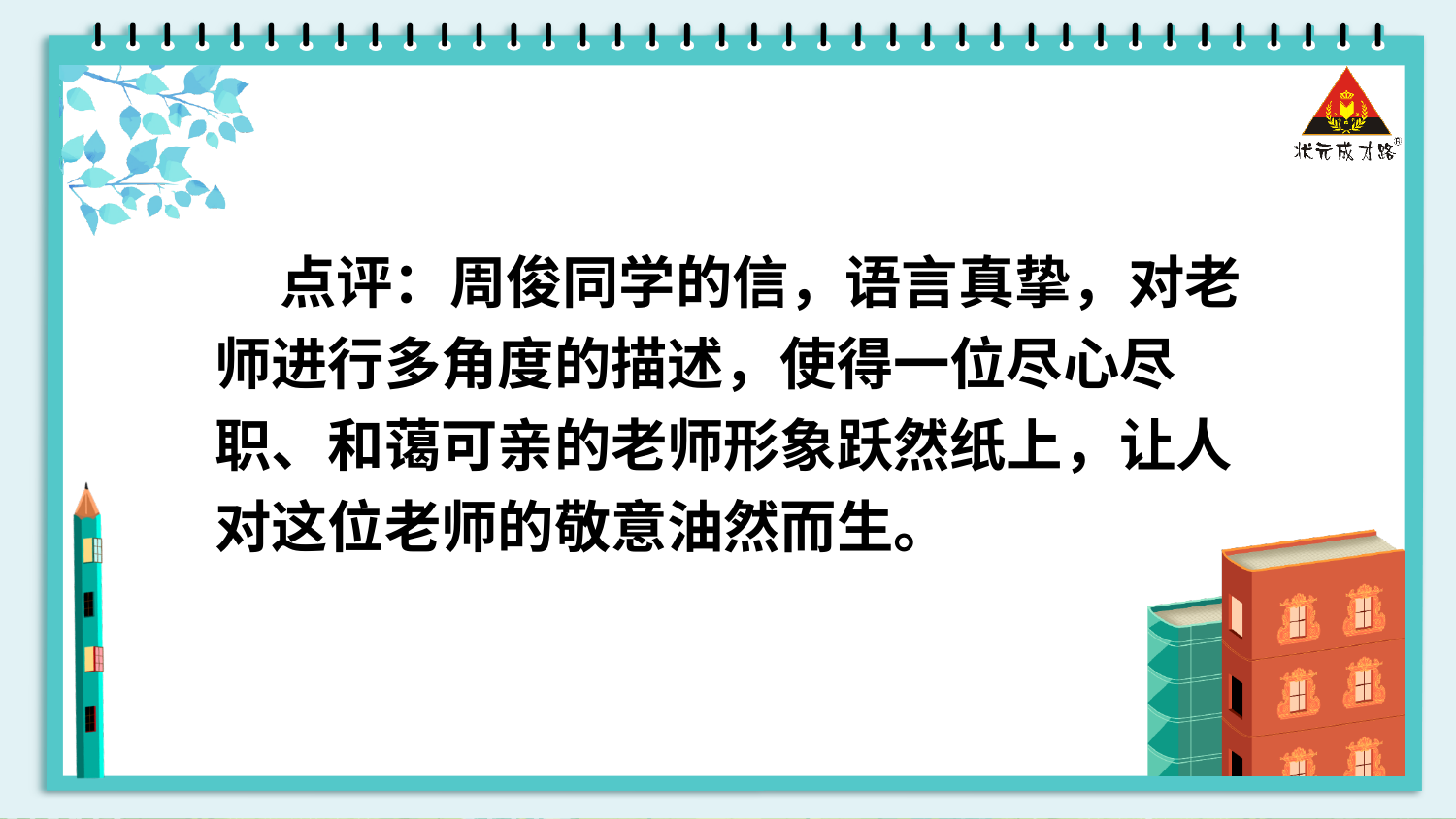

点评：周俊同学的信，语言真挚，对老师进行多角度的描述，使得一位尽心尽职、和蔼可亲的老师形象跃然纸上，让人对这位老师的敬意油然而生。